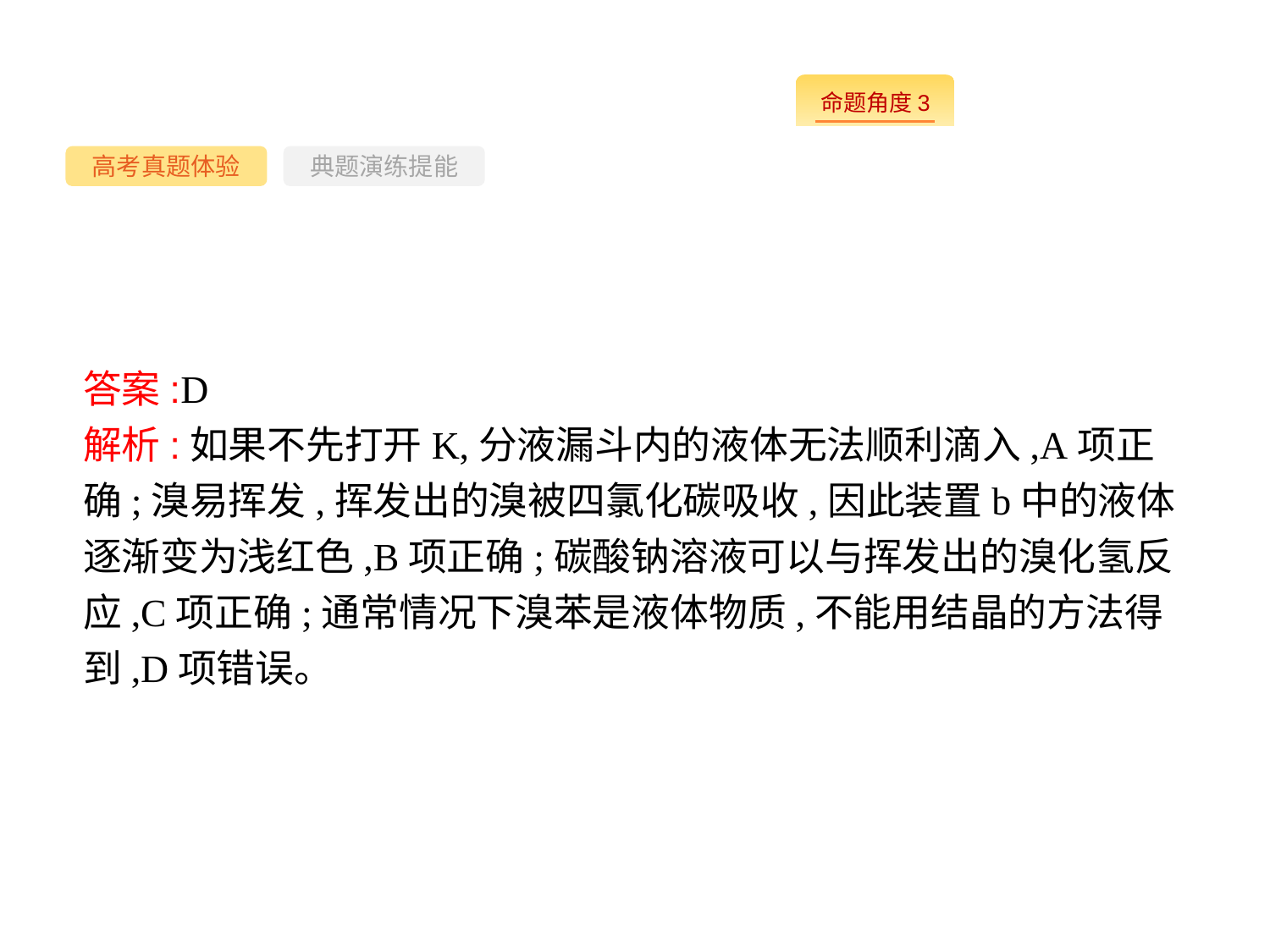

-60-
高考真题体验
典题演练提能
答案:D
解析:如果不先打开K,分液漏斗内的液体无法顺利滴入,A项正确;溴易挥发,挥发出的溴被四氯化碳吸收,因此装置b中的液体逐渐变为浅红色,B项正确;碳酸钠溶液可以与挥发出的溴化氢反应,C项正确;通常情况下溴苯是液体物质,不能用结晶的方法得到,D项错误。